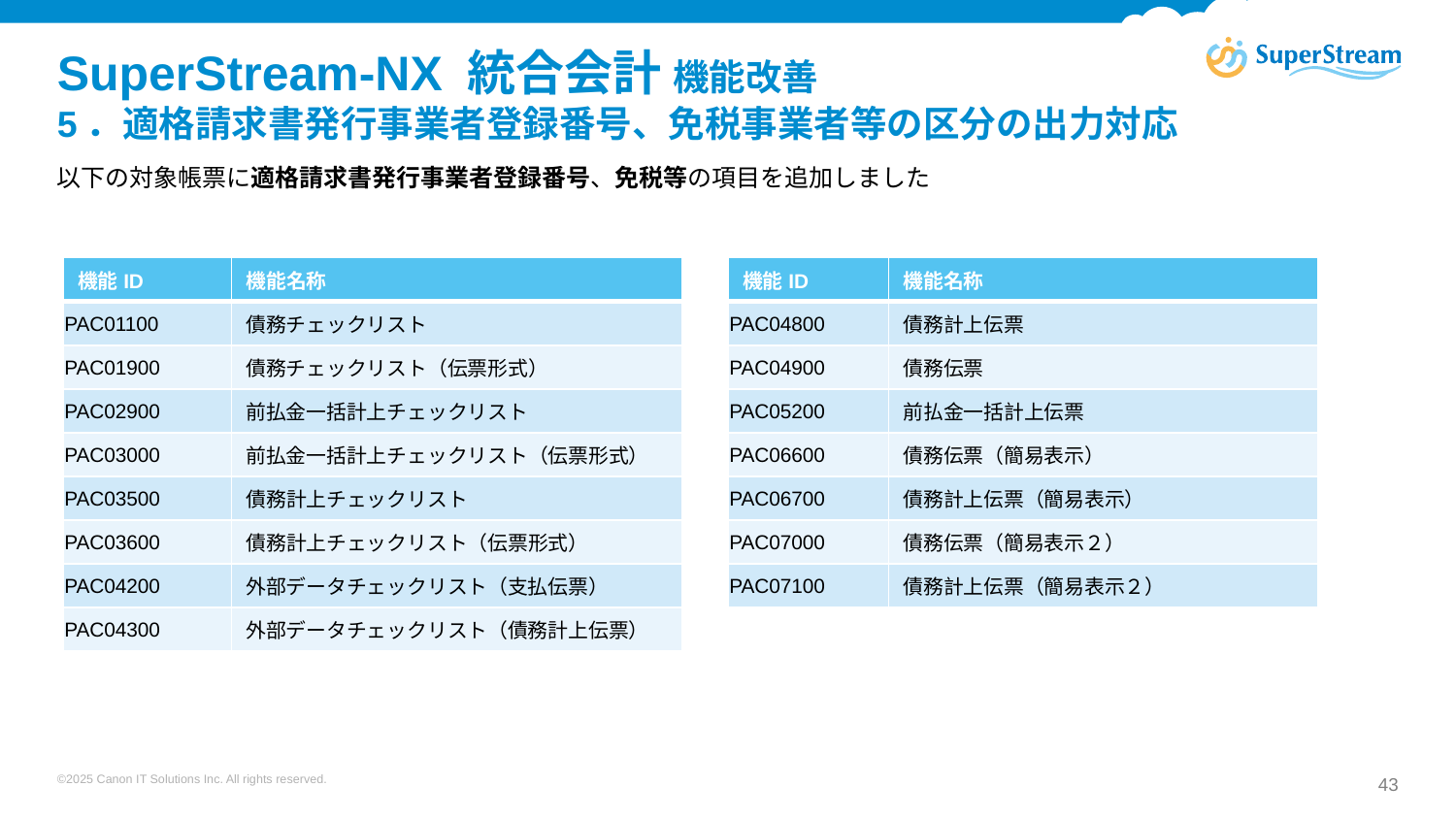

# SuperStream-NX 統合会計 機能改善　 5．適格請求書発行事業者登録番号、免税事業者等の区分の出力対応
以下の対象帳票に適格請求書発行事業者登録番号、免税等の項目を追加しました
| 機能ID | 機能名称 |
| --- | --- |
| PAC01100 | 債務チェックリスト |
| PAC01900 | 債務チェックリスト（伝票形式） |
| PAC02900 | 前払金一括計上チェックリスト |
| PAC03000 | 前払金一括計上チェックリスト（伝票形式） |
| PAC03500 | 債務計上チェックリスト |
| PAC03600 | 債務計上チェックリスト（伝票形式） |
| PAC04200 | 外部データチェックリスト（支払伝票） |
| PAC04300 | 外部データチェックリスト（債務計上伝票） |
| 機能ID | 機能名称 |
| --- | --- |
| PAC04800 | 債務計上伝票 |
| PAC04900 | 債務伝票 |
| PAC05200 | 前払金一括計上伝票 |
| PAC06600 | 債務伝票（簡易表示） |
| PAC06700 | 債務計上伝票（簡易表示） |
| PAC07000 | 債務伝票（簡易表示２） |
| PAC07100 | 債務計上伝票（簡易表示２） |
©2025 Canon IT Solutions Inc. All rights reserved.
43